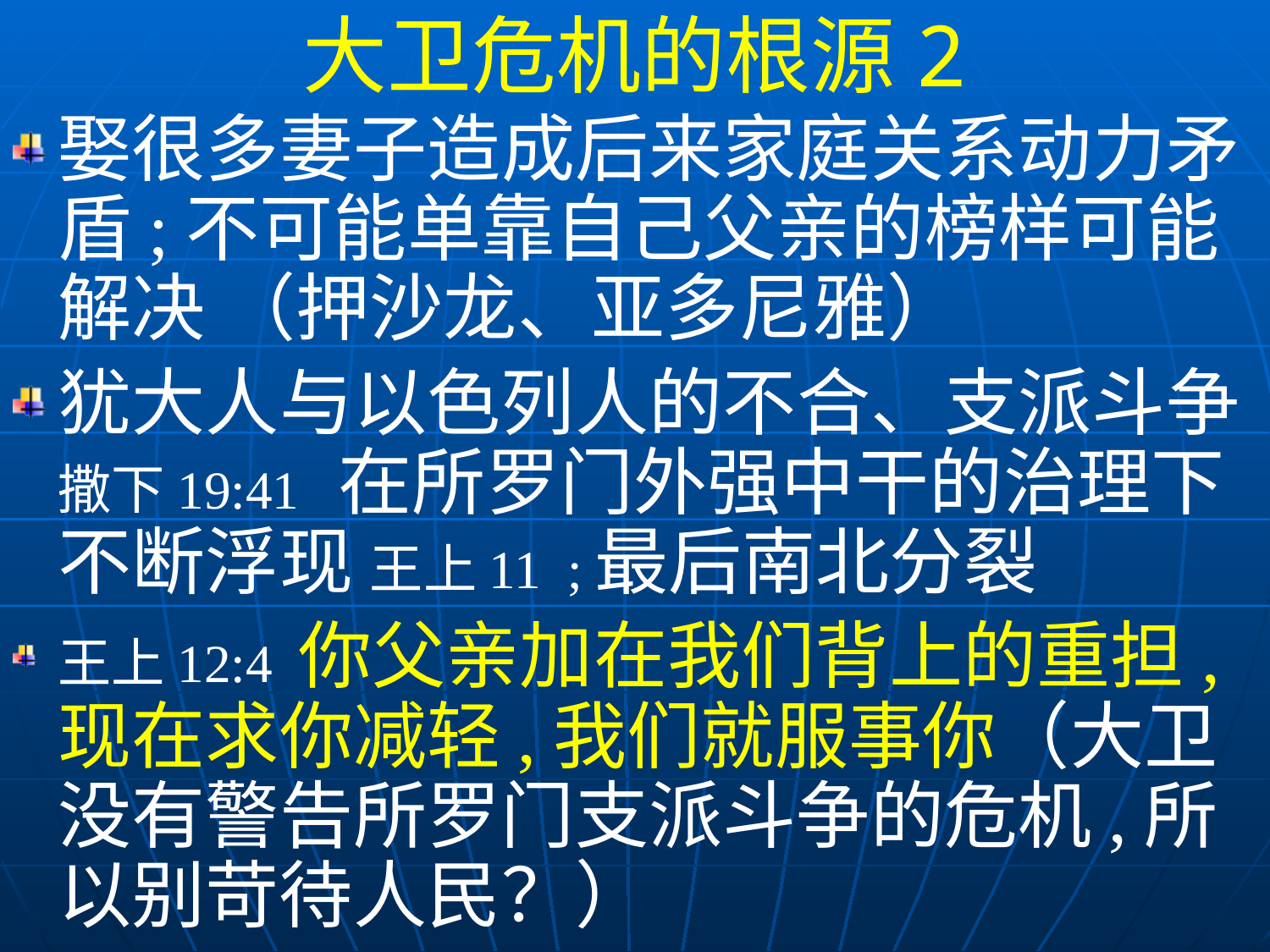

大卫危机的根源2
娶很多妻子造成后来家庭关系动力矛盾;不可能单靠自己父亲的榜样可能解决 （押沙龙、亚多尼雅）
犹大人与以色列人的不合、支派斗争  撒下19:41  在所罗门外强中干的治理下不断浮现 王上11  ;最后南北分裂
王上12:4 你父亲加在我们背上的重担,现在求你减轻,我们就服事你（大卫没有警告所罗门支派斗争的危机,所以别苛待人民？）